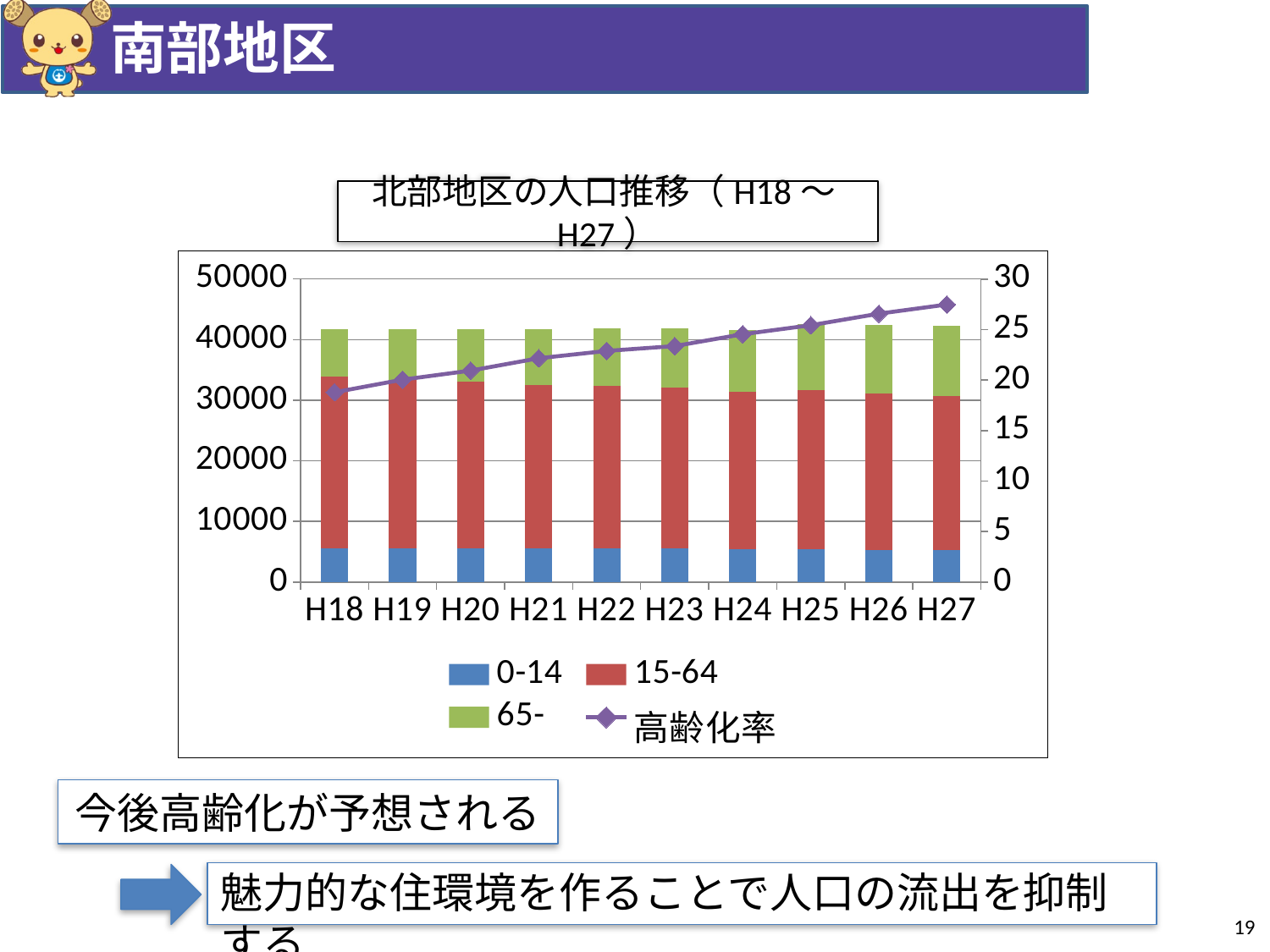

# 南部地区
北部地区の人口推移（H18～H27）

### Chart

| Category | 0-14 | 15-64 | 65- | 高齢化率 |
|---|---|---|---|---|
| H18 | 5585.0 | 28274.0 | 7834.0 | 18.78972489386708 |
| H19 | 5552.0 | 27847.0 | 8370.0 | 20.0387847446671 |
| H20 | 5518.0 | 27488.0 | 8741.0 | 20.93803147531559 |
| H21 | 5497.0 | 27000.0 | 9249.0 | 22.15541608776889 |
| H22 | 5498.0 | 26825.0 | 9593.0 | 22.8862486878519 |
| H23 | 5505.0 | 26567.0 | 9777.0 | 23.36256541374943 |
| H24 | 5384.0 | 26046.0 | 10220.0 | 24.53781512605041 |
| H25 | 5425.0 | 26299.0 | 10817.0 | 25.42723490279965 |
| H26 | 5345.0 | 25789.0 | 11265.0 | 26.5690228543126 |
| H27 | 5262.0 | 25436.0 | 11630.0 | 27.47590247590248 |
今後高齢化が予想される
魅力的な住環境を作ることで人口の流出を抑制する

19